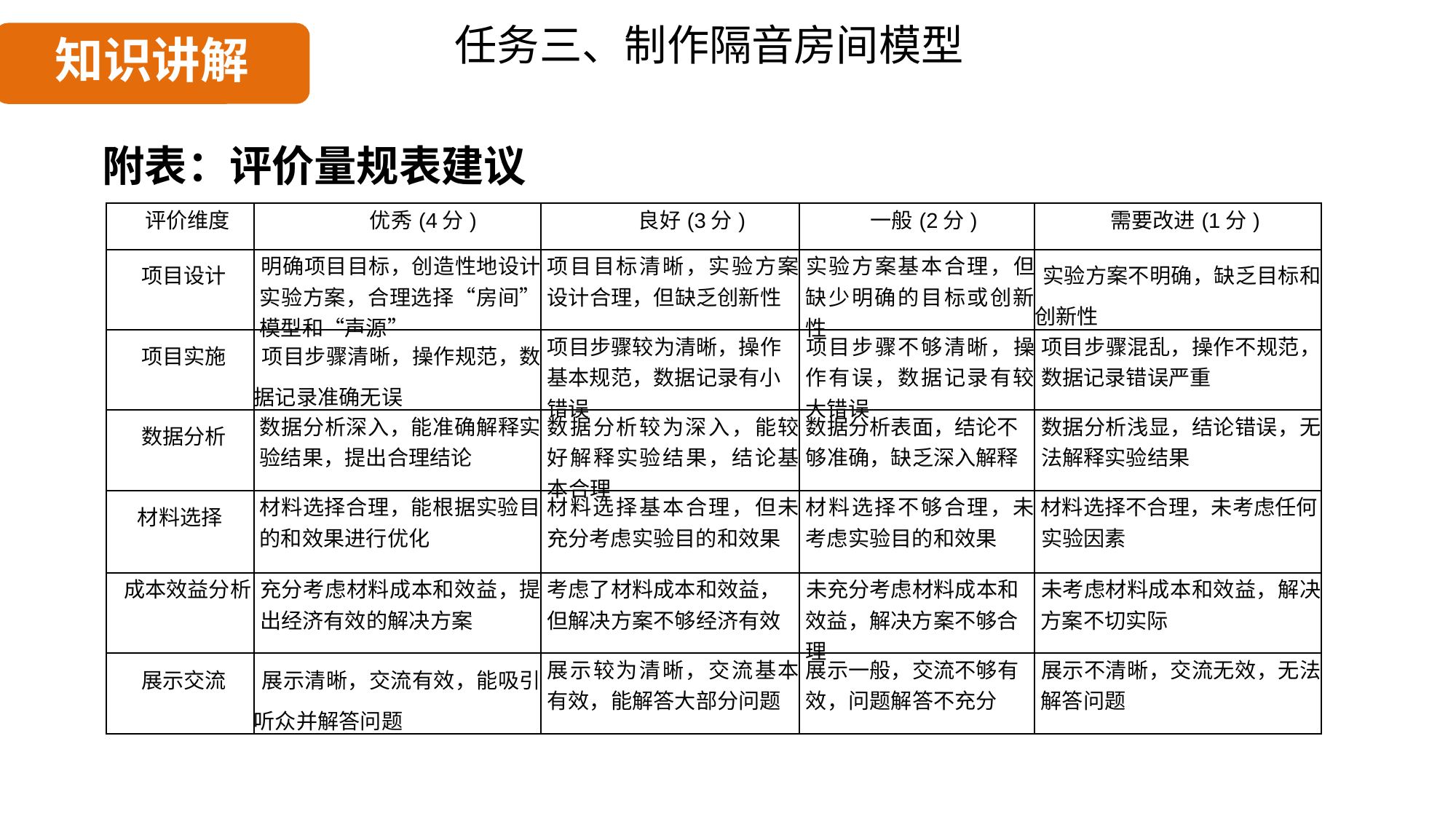

任务三、制作隔音房间模型
附表：评价量规表建议
| 评价维度 | 优秀(4分) | 良好(3分) | 一般(2分) | 需要改进(1分) |
| --- | --- | --- | --- | --- |
| 项目设计 | 明确项目目标，创造性地设计实验方案，合理选择“房间”模型和“声源” | 项目目标清晰，实验方案设计合理，但缺乏创新性 | 实验方案基本合理，但缺少明确的目标或创新性 | 实验方案不明确，缺乏目标和创新性 |
| 项目实施 | 项目步骤清晰，操作规范，数据记录准确无误 | 项目步骤较为清晰，操作基本规范，数据记录有小错误 | 项目步骤不够清晰，操作有误，数据记录有较大错误 | 项目步骤混乱，操作不规范，数据记录错误严重 |
| 数据分析 | 数据分析深入，能准确解释实验结果，提出合理结论 | 数据分析较为深入，能较好解释实验结果，结论基本合理 | 数据分析表面，结论不够准确，缺乏深入解释 | 数据分析浅显，结论错误，无法解释实验结果 |
| 材料选择 | 材料选择合理，能根据实验目的和效果进行优化 | 材料选择基本合理，但未充分考虑实验目的和效果 | 材料选择不够合理，未考虑实验目的和效果 | 材料选择不合理，未考虑任何实验因素 |
| 成本效益分析 | 充分考虑材料成本和效益，提出经济有效的解决方案 | 考虑了材料成本和效益，但解决方案不够经济有效 | 未充分考虑材料成本和效益，解决方案不够合理 | 未考虑材料成本和效益，解决方案不切实际 |
| 展示交流 | 展示清晰，交流有效，能吸引听众并解答问题 | 展示较为清晰，交流基本有效，能解答大部分问题 | 展示一般，交流不够有效，问题解答不充分 | 展示不清晰，交流无效，无法解答问题 |